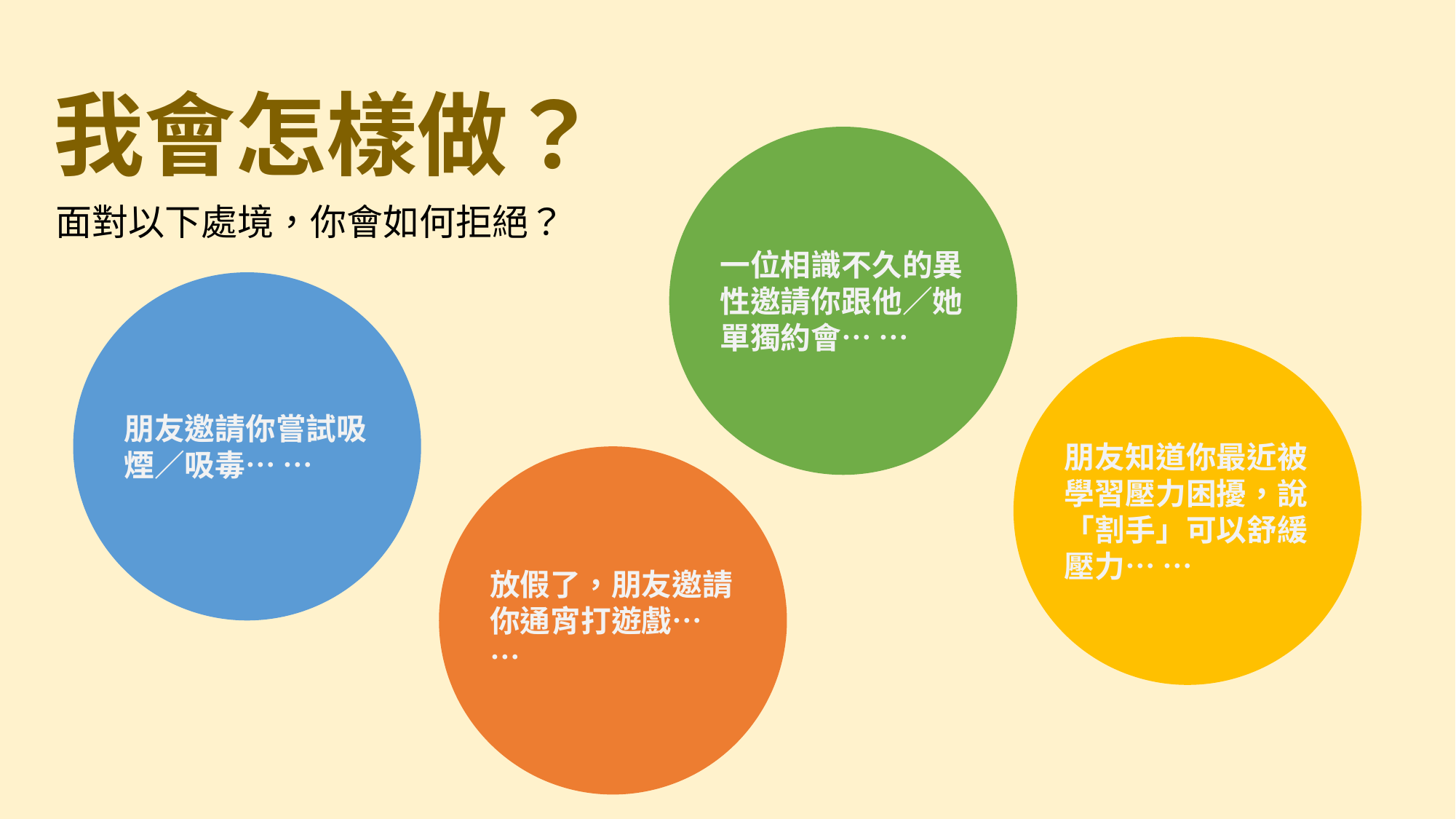

我會怎樣做？
一位相識不久的異性邀請你跟他／她單獨約會… …
面對以下處境，你會如何拒絕？
朋友邀請你嘗試吸煙／吸毒… …
朋友知道你最近被學習壓力困擾，說「割手」可以舒緩壓力… …
放假了，朋友邀請你通宵打遊戲… …